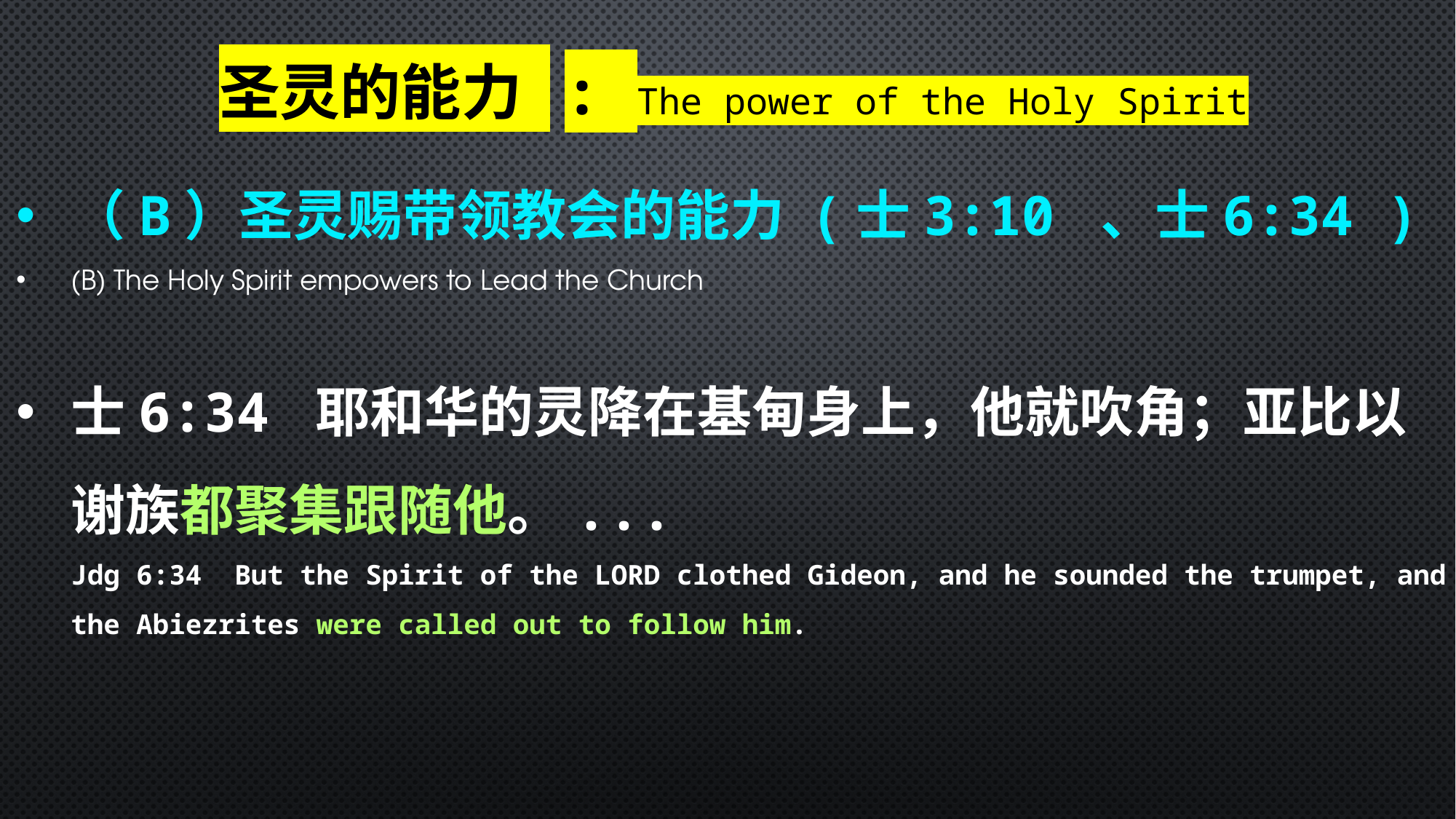

圣灵的能力  : The power of the Holy Spirit

（B）圣灵赐带领教会的能力 (士3:10 、士6:34 )
(B) The Holy Spirit empowers to Lead the Church
士6:34 耶和华的灵降在基甸身上，他就吹角；亚比以谢族都聚集跟随他。...
Jdg 6:34  But the Spirit of the LORD clothed Gideon, and he sounded the trumpet, and the Abiezrites were called out to follow him.